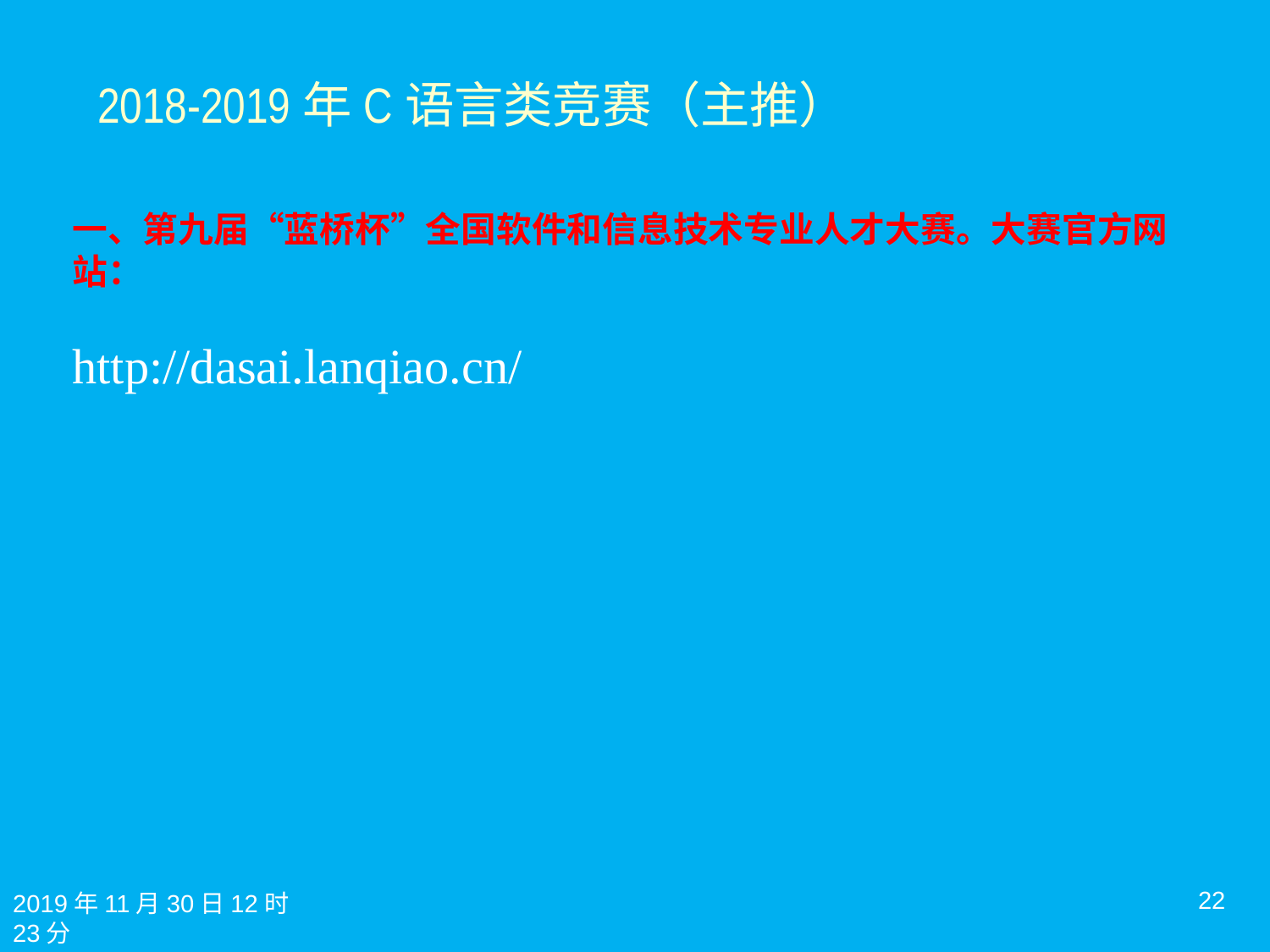

# 2018-2019年C语言类竞赛（主推）
一、第九届“蓝桥杯”全国软件和信息技术专业人才大赛。大赛官方网 站：

http://dasai.lanqiao.cn/
22
2019年11月30日12时23分